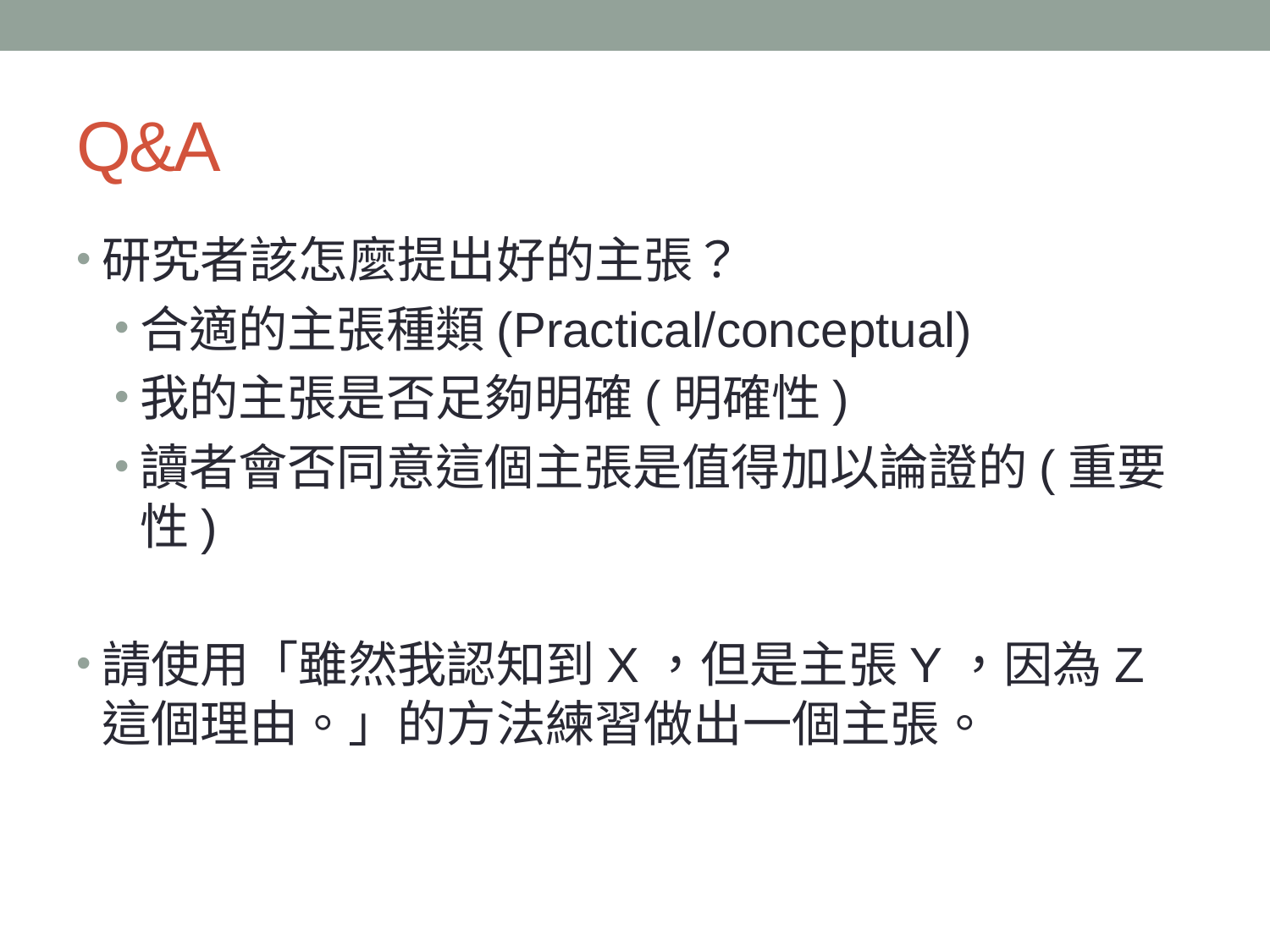

# Q&A
研究者該怎麼提出好的主張？
合適的主張種類(Practical/conceptual)
我的主張是否足夠明確(明確性)
讀者會否同意這個主張是值得加以論證的(重要性)

請使用「雖然我認知到X，但是主張Y，因為Z這個理由。」的方法練習做出一個主張。